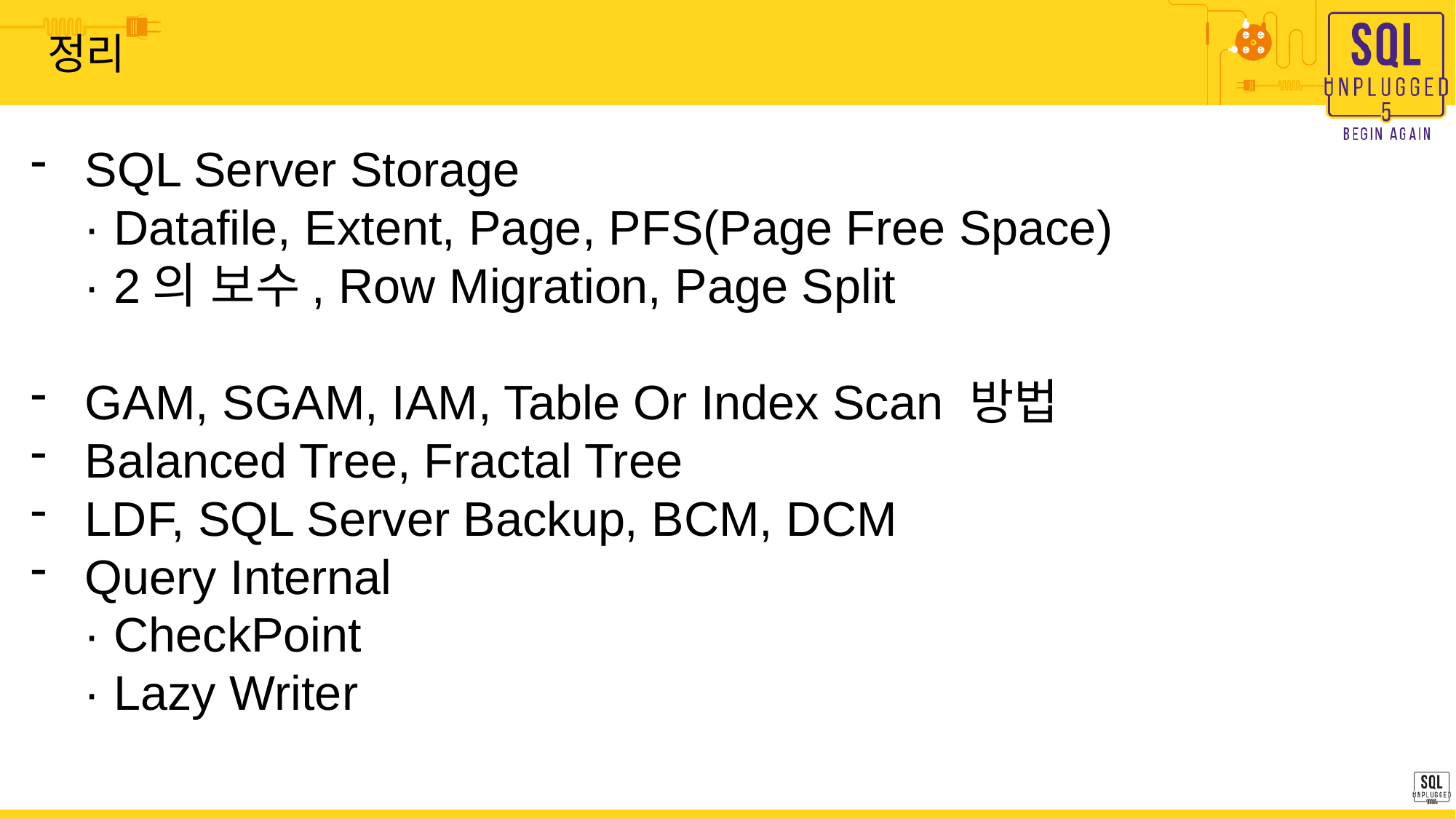

# 정리
SQL Server Storage
    · Datafile, Extent, Page, PFS(Page Free Space)
    · 2의 보수, Row Migration, Page Split

GAM, SGAM, IAM, Table Or Index Scan 방법
Balanced Tree, Fractal Tree
LDF, SQL Server Backup, BCM, DCM
Query Internal
    · CheckPoint
    · Lazy Writer